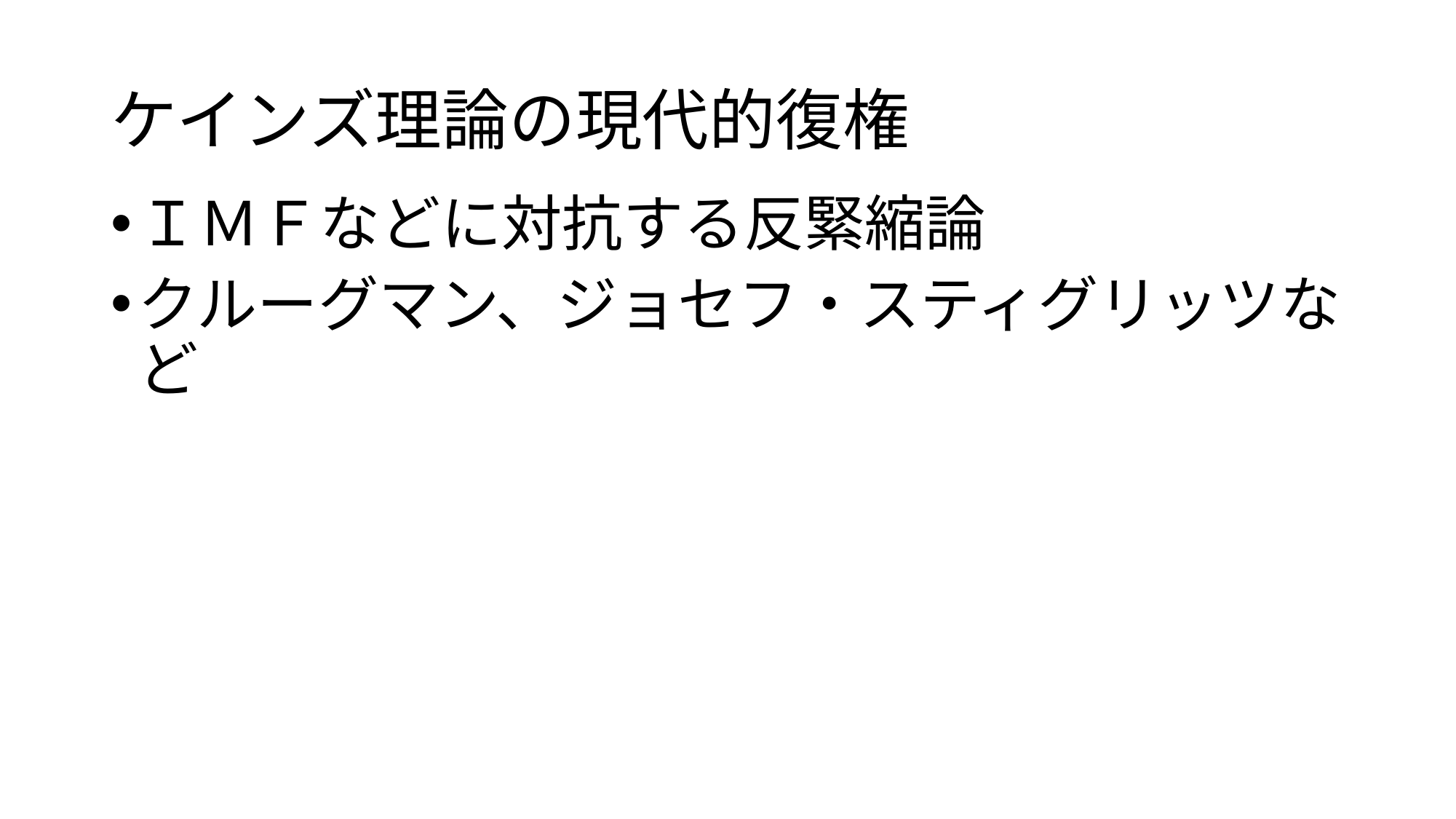

# ケインズ理論の現代的復権
ＩＭＦなどに対抗する反緊縮論
クルーグマン、ジョセフ・スティグリッツなど